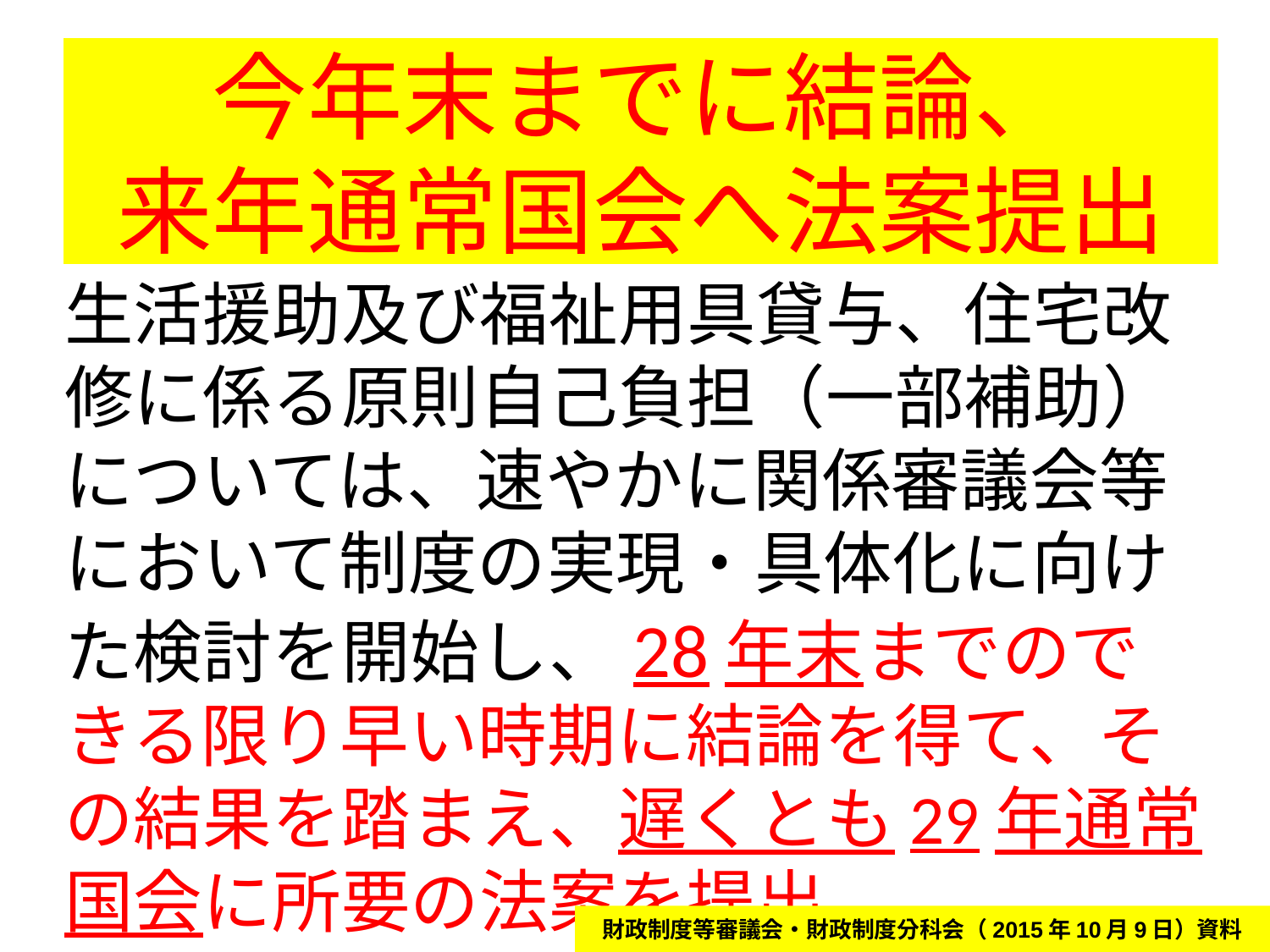

# 今年末までに結論、 来年通常国会へ法案提出
生活援助及び福祉用具貸与、住宅改修に係る原則自己負担（一部補助）については、速やかに関係審議会等において制度の実現・具体化に向けた検討を開始し、28年末までのできる限り早い時期に結論を得て、その結果を踏まえ、遅くとも29年通常国会に所要の法案を提出

財政制度等審議会・財政制度分科会（2015年10月9日）資料